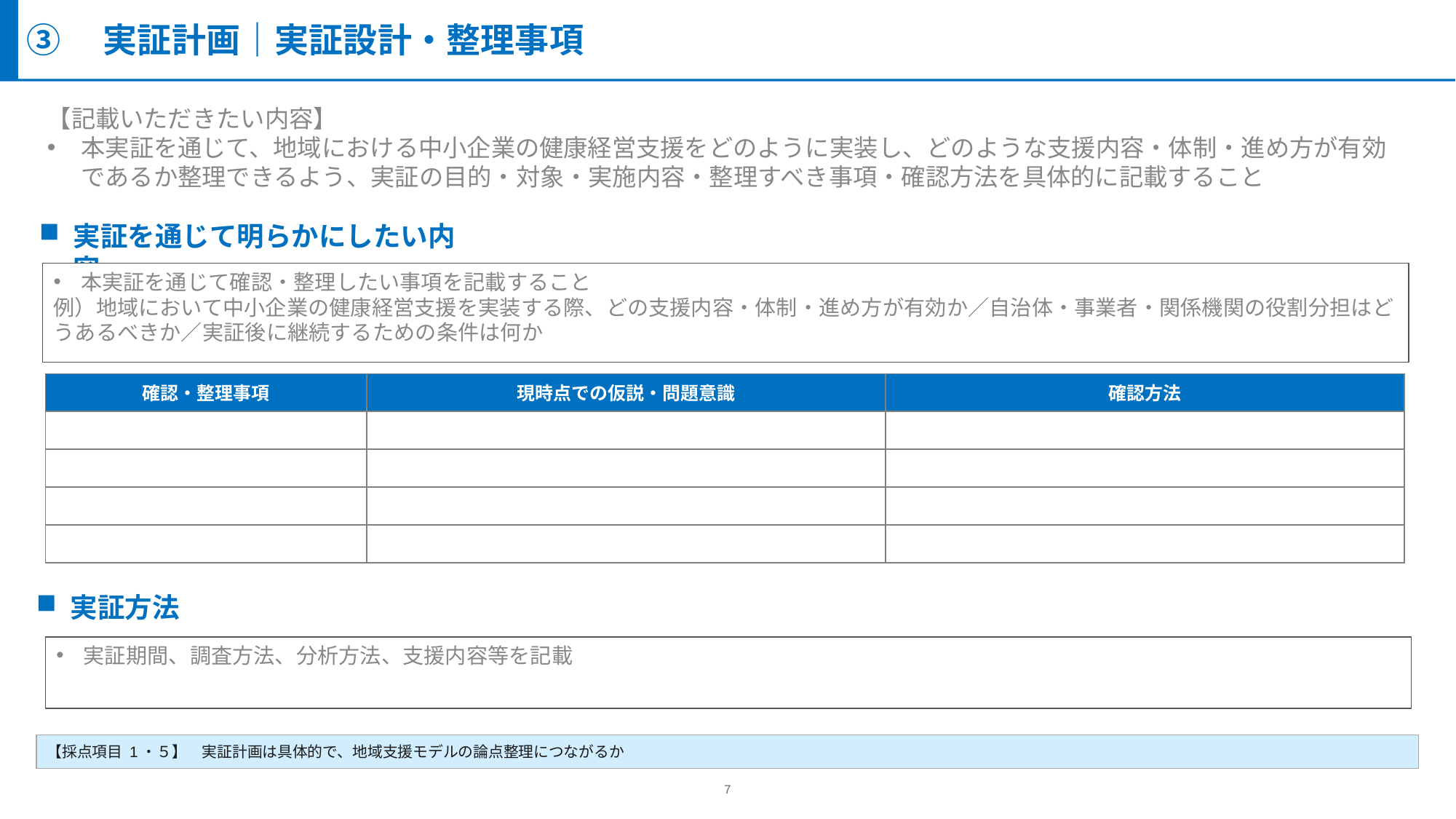

③　実証計画｜実証設計・整理事項

【記載いただきたい内容】
本実証を通じて、地域における中小企業の健康経営支援をどのように実装し、どのような支援内容・体制・進め方が有効であるか整理できるよう、実証の目的・対象・実施内容・整理すべき事項・確認方法を具体的に記載すること

実証を通じて明らかにしたい内容
本実証を通じて確認・整理したい事項を記載すること
例）地域において中小企業の健康経営支援を実装する際、どの支援内容・体制・進め方が有効か／自治体・事業者・関係機関の役割分担はどうあるべきか／実証後に継続するための条件は何か

| 確認・整理事項 | 現時点での仮説・問題意識 | 確認方法 |
| --- | --- | --- |
|  |  |  |
|  |  |  |
|  |  |  |
|  |  |  |
実証方法
実証期間、調査方法、分析方法、支援内容等を記載
【採点項目 1・５】　実証計画は具体的で、地域支援モデルの論点整理につながるか